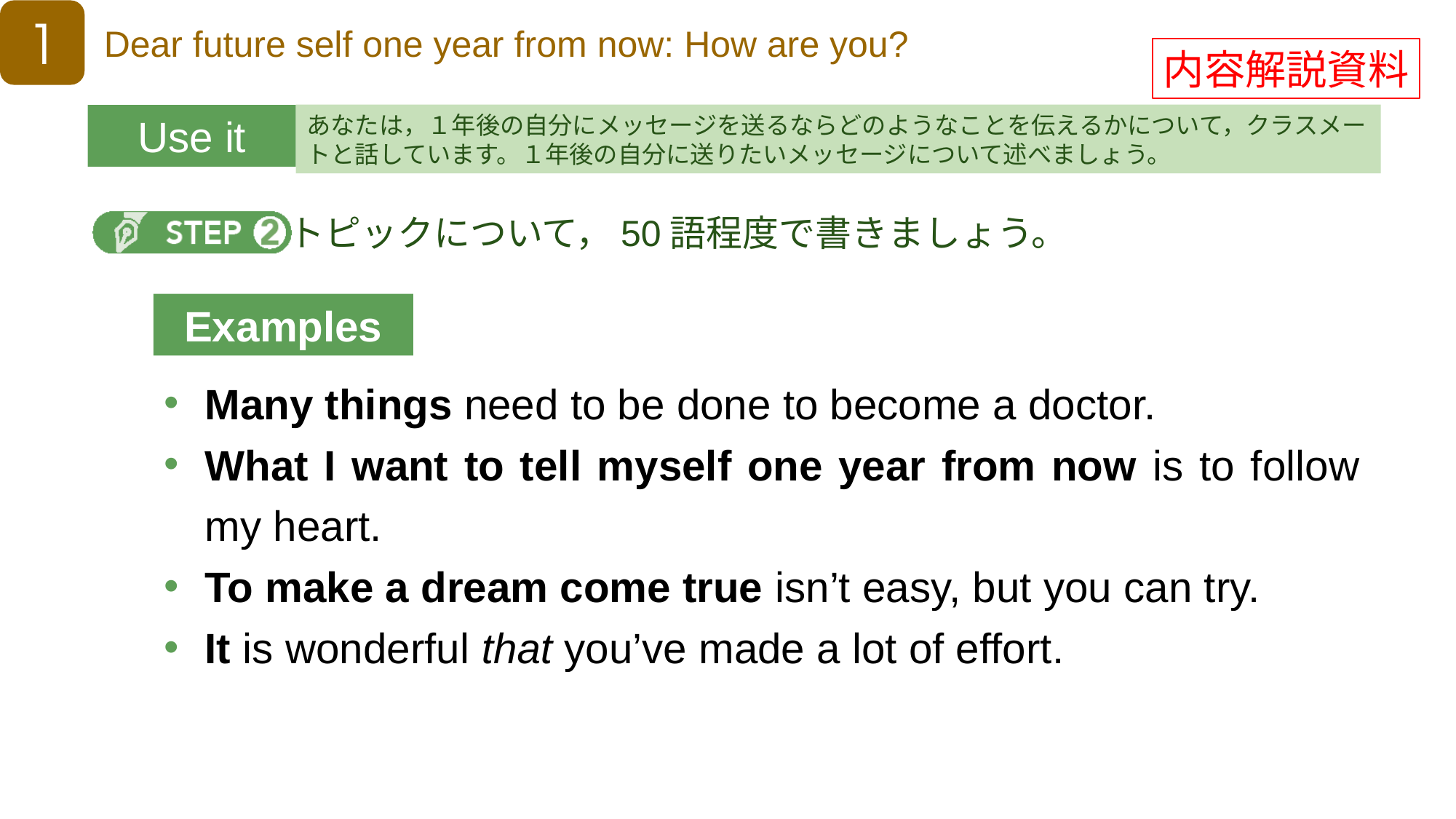

内容解説資料
トピックについて，50語程度で書きましょう。
Examples
Many things need to be done to become a doctor.
What I want to tell myself one year from now is to follow my heart.
To make a dream come true isn’t easy, but you can try.
It is wonderful that you’ve made a lot of effort.